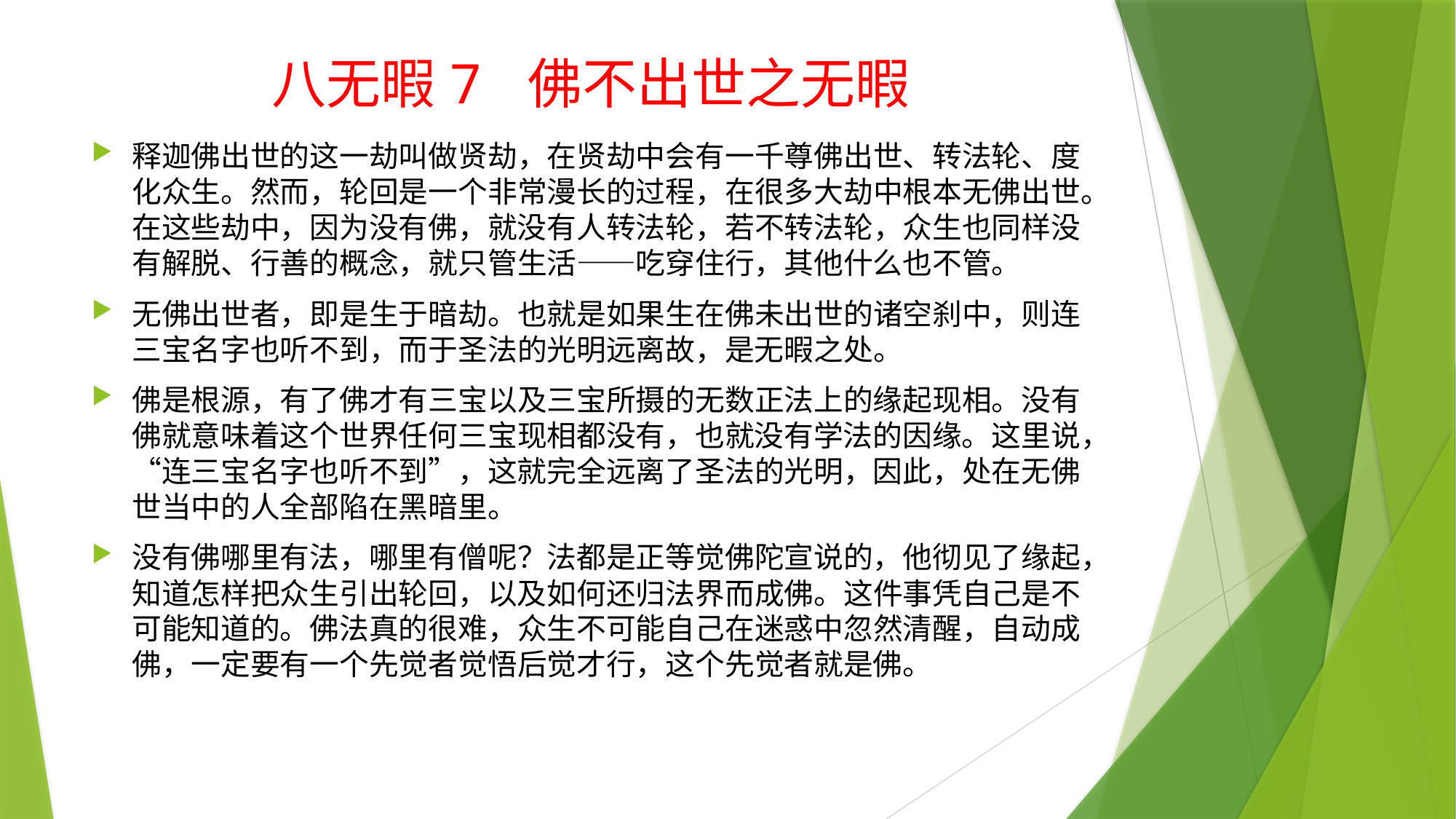

八无暇7 佛不出世之无暇
释迦佛出世的这一劫叫做贤劫，在贤劫中会有一千尊佛出世、转法轮、度化众生。然而，轮回是一个非常漫长的过程，在很多大劫中根本无佛出世。在这些劫中，因为没有佛，就没有人转法轮，若不转法轮，众生也同样没有解脱、行善的概念，就只管生活——吃穿住行，其他什么也不管。
无佛出世者，即是生于暗劫。也就是如果生在佛未出世的诸空刹中，则连三宝名字也听不到，而于圣法的光明远离故，是无暇之处。
佛是根源，有了佛才有三宝以及三宝所摄的无数正法上的缘起现相。没有佛就意味着这个世界任何三宝现相都没有，也就没有学法的因缘。这里说，“连三宝名字也听不到”，这就完全远离了圣法的光明，因此，处在无佛世当中的人全部陷在黑暗里。
没有佛哪里有法，哪里有僧呢？法都是正等觉佛陀宣说的，他彻见了缘起，知道怎样把众生引出轮回，以及如何还归法界而成佛。这件事凭自己是不可能知道的。佛法真的很难，众生不可能自己在迷惑中忽然清醒，自动成佛，一定要有一个先觉者觉悟后觉才行，这个先觉者就是佛。